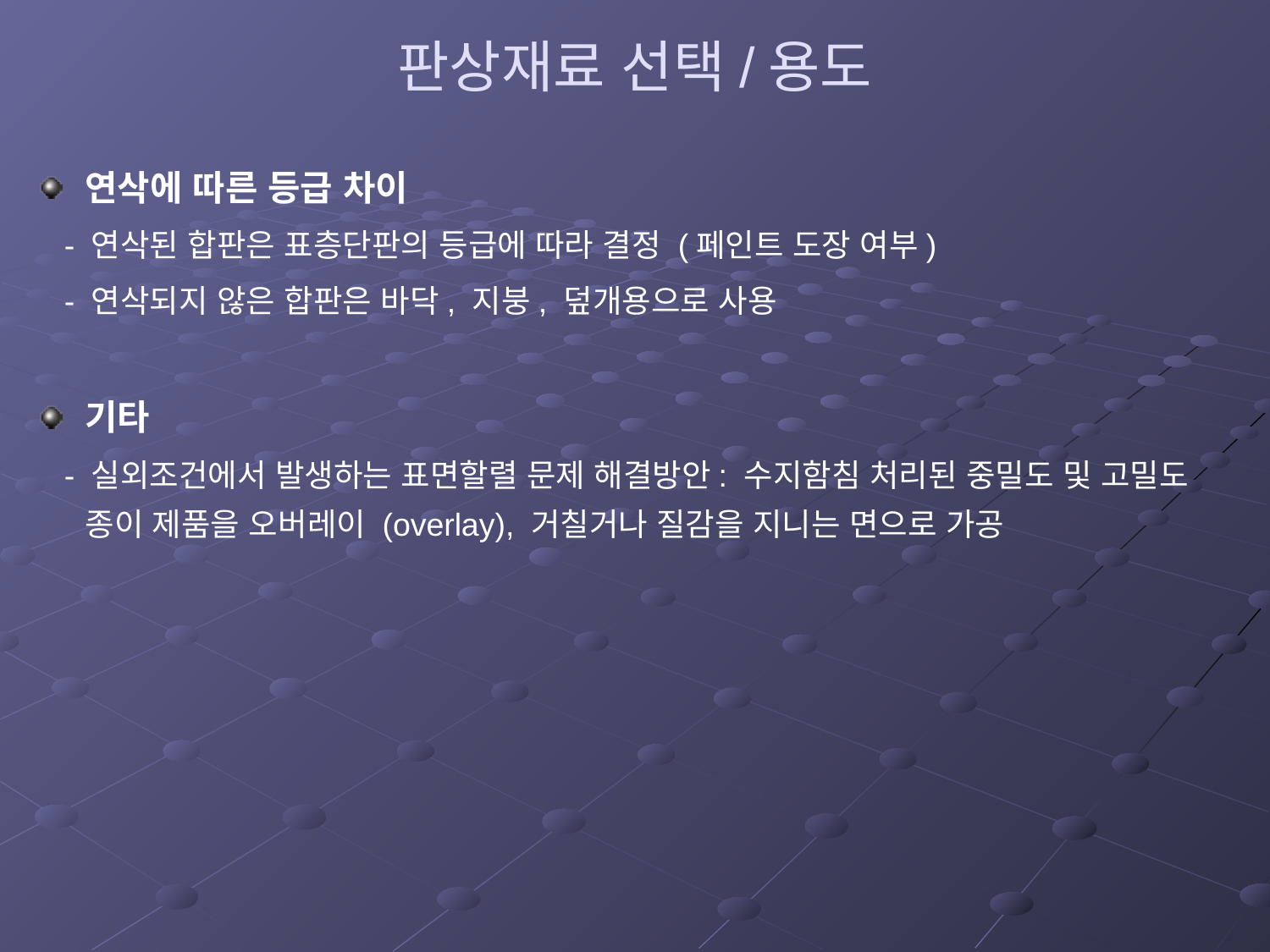

# 판상재료 선택/용도
연삭에 따른 등급 차이
   - 연삭된 합판은 표층단판의 등급에 따라 결정 (페인트 도장 여부)
   - 연삭되지 않은 합판은 바닥, 지붕, 덮개용으로 사용

기타
   - 실외조건에서 발생하는 표면할렬 문제 해결방안: 수지함침 처리된 중밀도 및 고밀도 종이 제품을 오버레이 (overlay), 거칠거나 질감을 지니는 면으로 가공